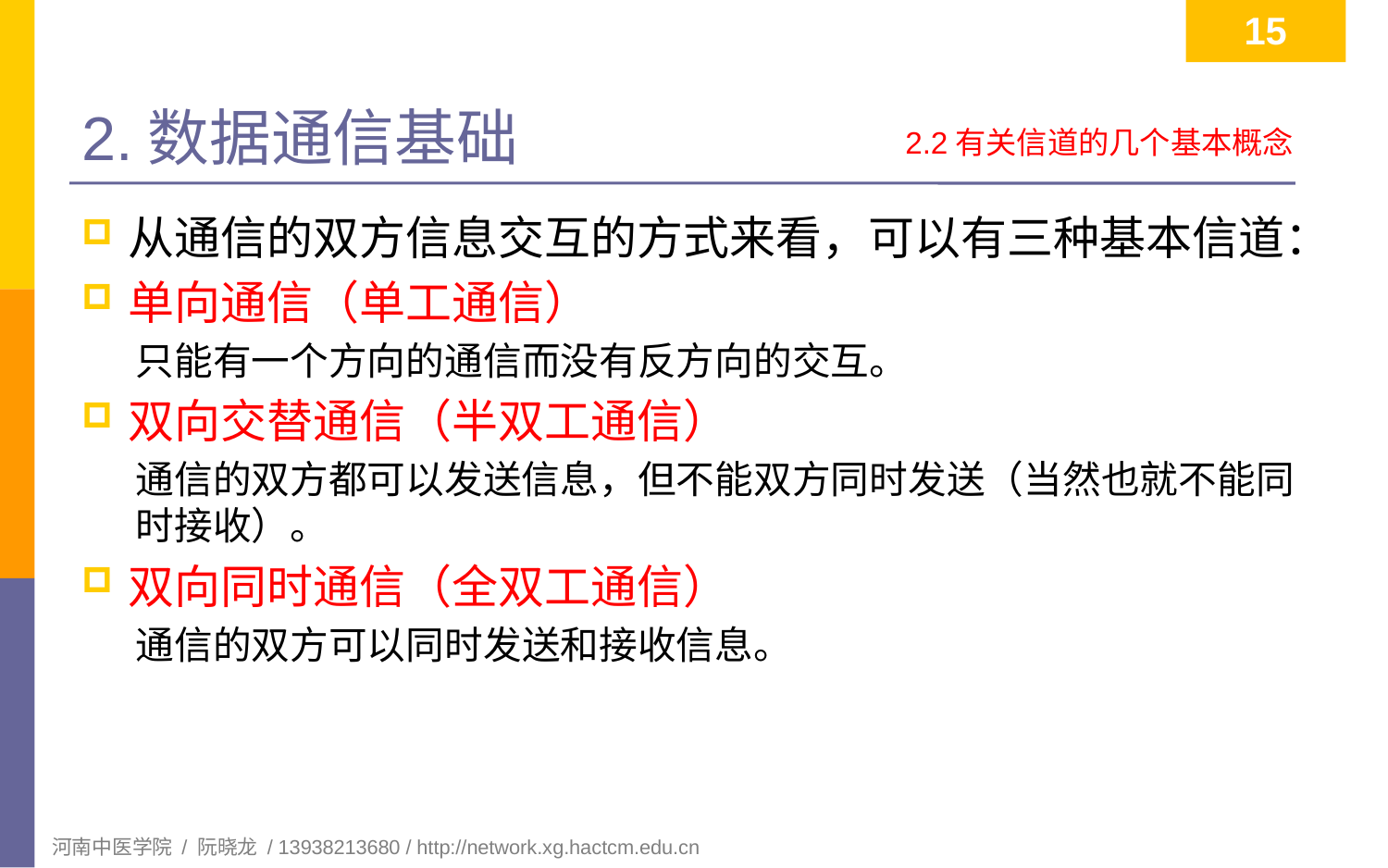

15
# 2.数据通信基础
2.2有关信道的几个基本概念

从通信的双方信息交互的方式来看，可以有三种基本信道：
单向通信（单工通信）
只能有一个方向的通信而没有反方向的交互。
双向交替通信（半双工通信）
通信的双方都可以发送信息，但不能双方同时发送（当然也就不能同时接收）。
双向同时通信（全双工通信）
通信的双方可以同时发送和接收信息。